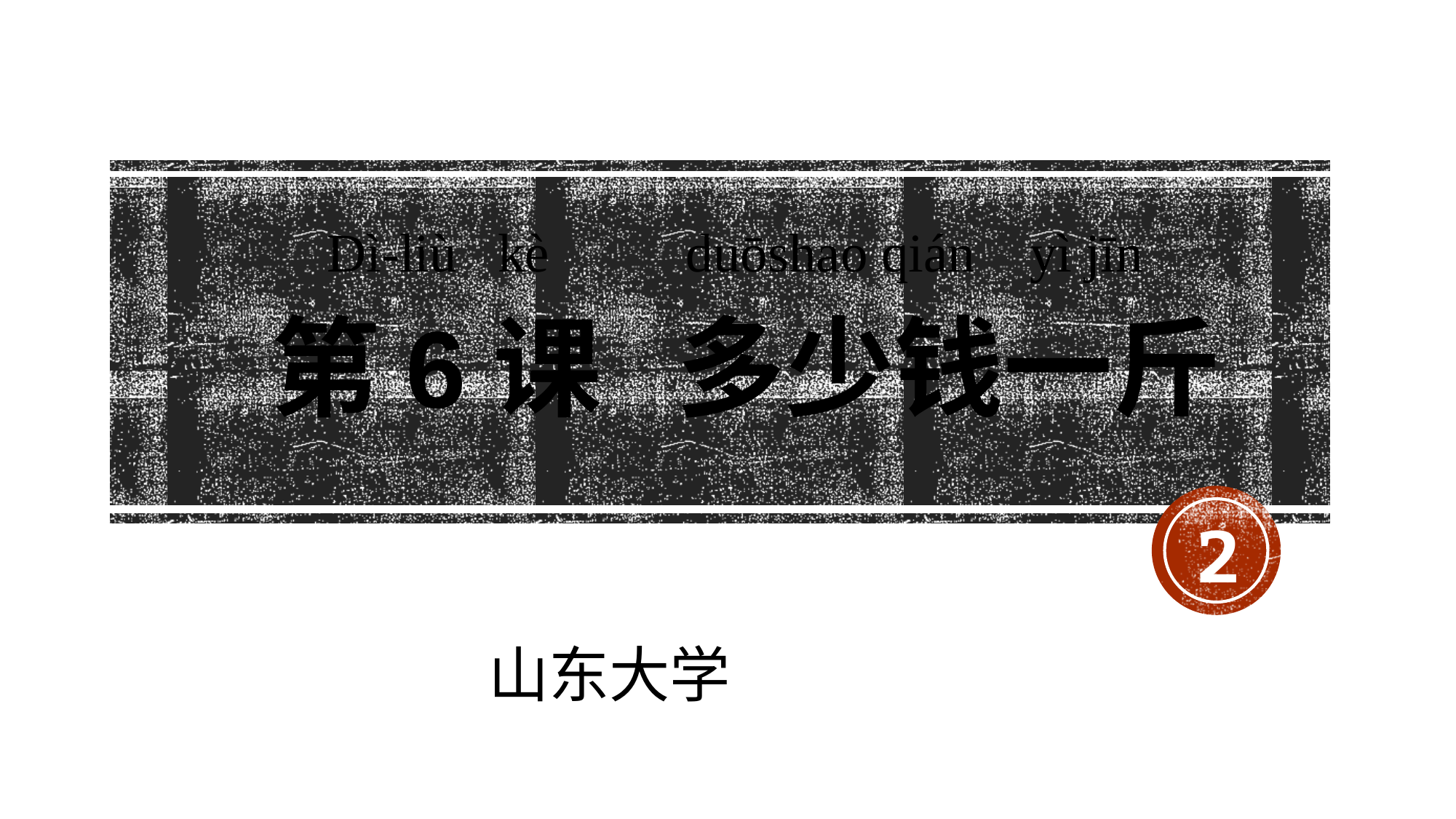

Dì-liù   kè          duōshao qián    yì jīn
# 第6课   多少钱一斤
2
山东大学